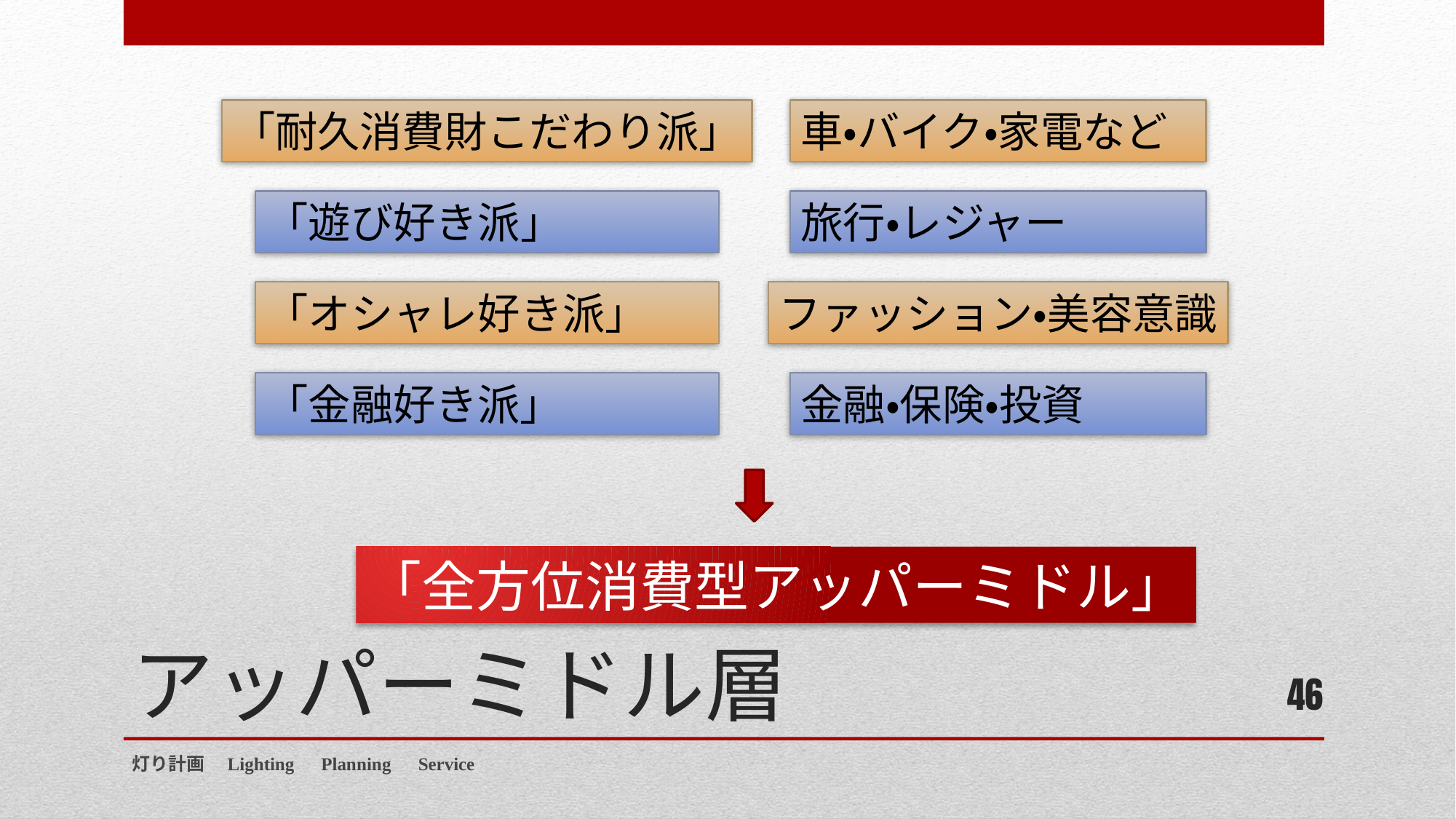

「耐久消費財こだわり派」
車・バイク・家電など
「遊び好き派」
旅行・レジャー
「オシャレ好き派」
ファッション・美容意識
「金融好き派」
金融・保険・投資

# アッパーミドル層
「全方位消費型アッパーミドル」
46
灯り計画　Lighting　Planning　Service